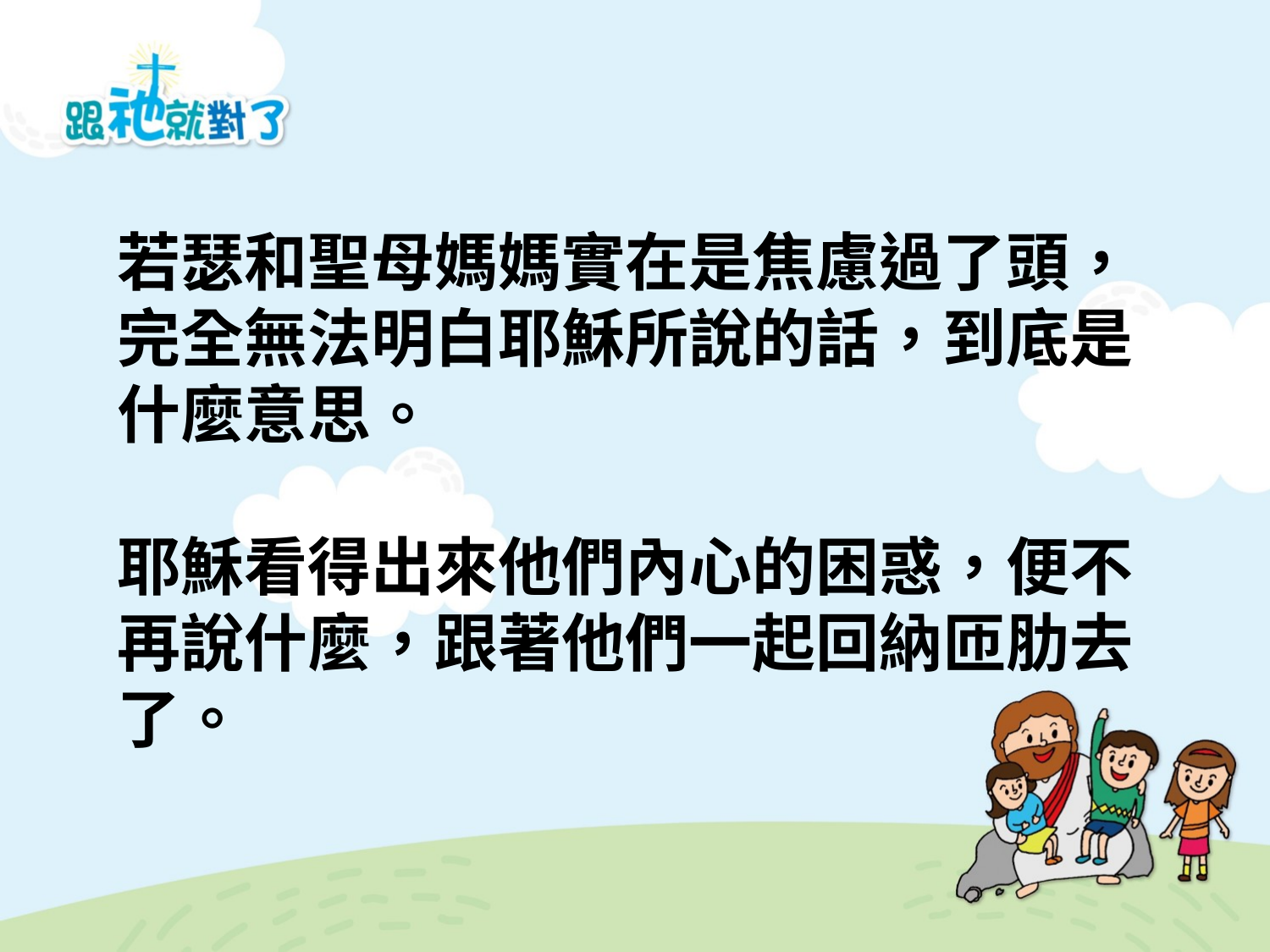

若瑟和聖母媽媽實在是焦慮過了頭，完全無法明白耶穌所說的話，到底是什麼意思。

耶穌看得出來他們內心的困惑，便不再說什麼，跟著他們一起回納匝肋去了。